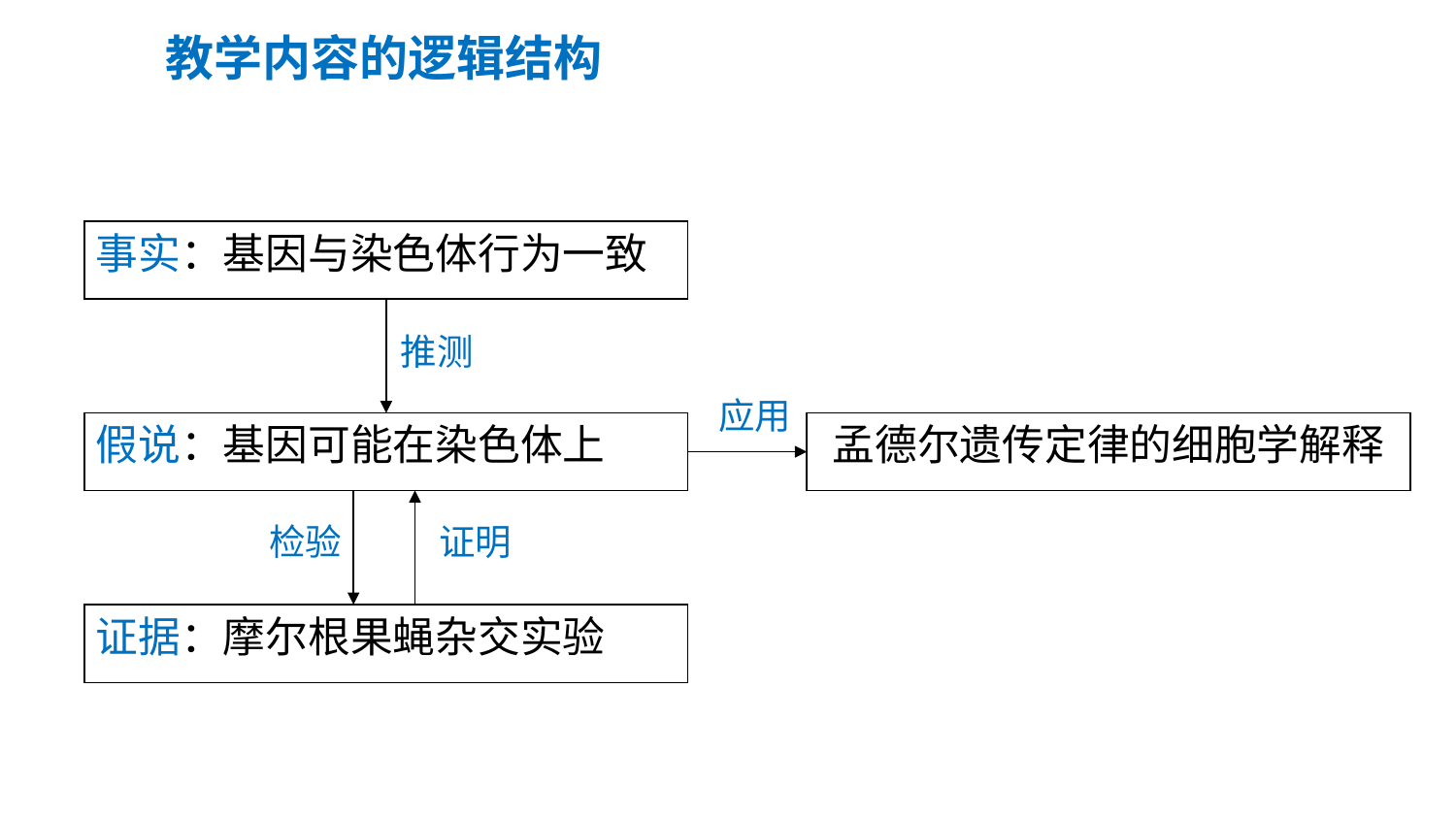

# 教学内容的逻辑结构
事实：基因与染色体行为一致
推测
应用
假说：基因可能在染色体上
孟德尔遗传定律的细胞学解释
证明
检验
证据：摩尔根果蝇杂交实验